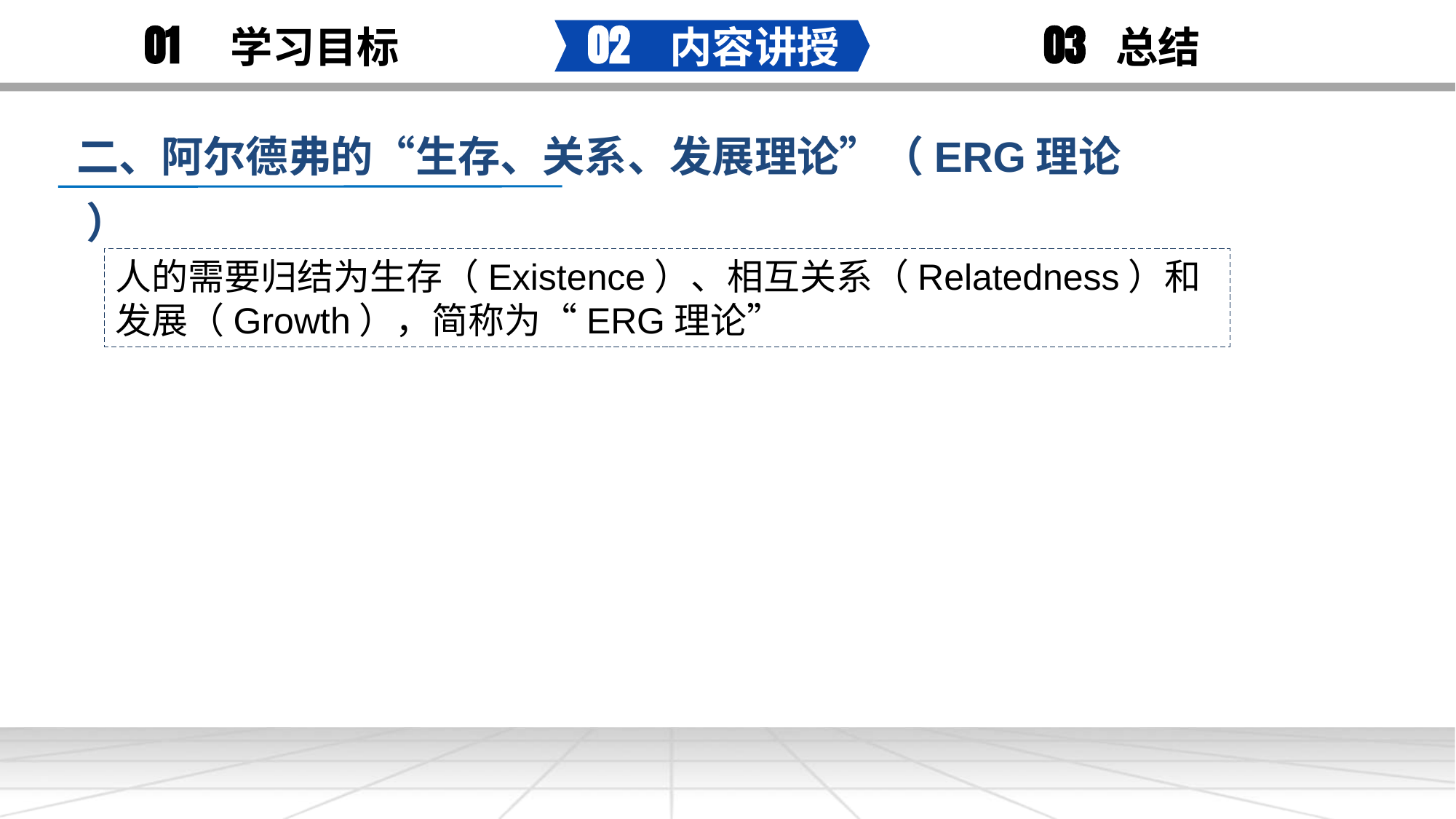

02   内容讲授
03  总结
01    学习目标

二、阿尔德弗的“生存、关系、发展理论”（ERG理论 ）
人的需要归结为生存（Existence）、相互关系（Relatedness）和发展（Growth），简称为“ERG理论”